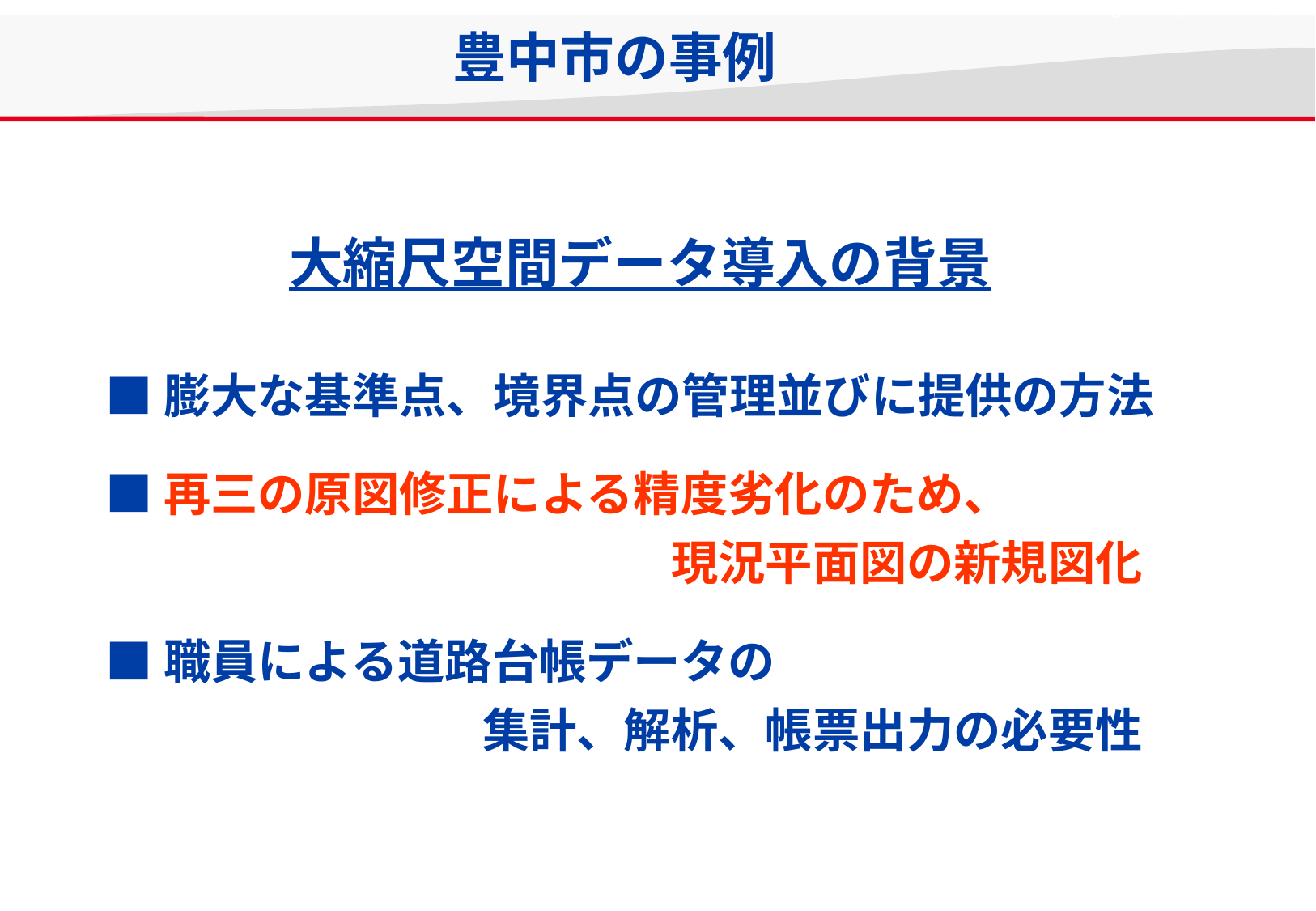

豊中市の事例
大縮尺空間データ導入の背景
■膨大な基準点、境界点の管理並びに提供の方法

■再三の原図修正による精度劣化のため、
　　　　　　　　　　　　現況平面図の新規図化

■職員による道路台帳データの
　　　　　　　　集計、解析、帳票出力の必要性